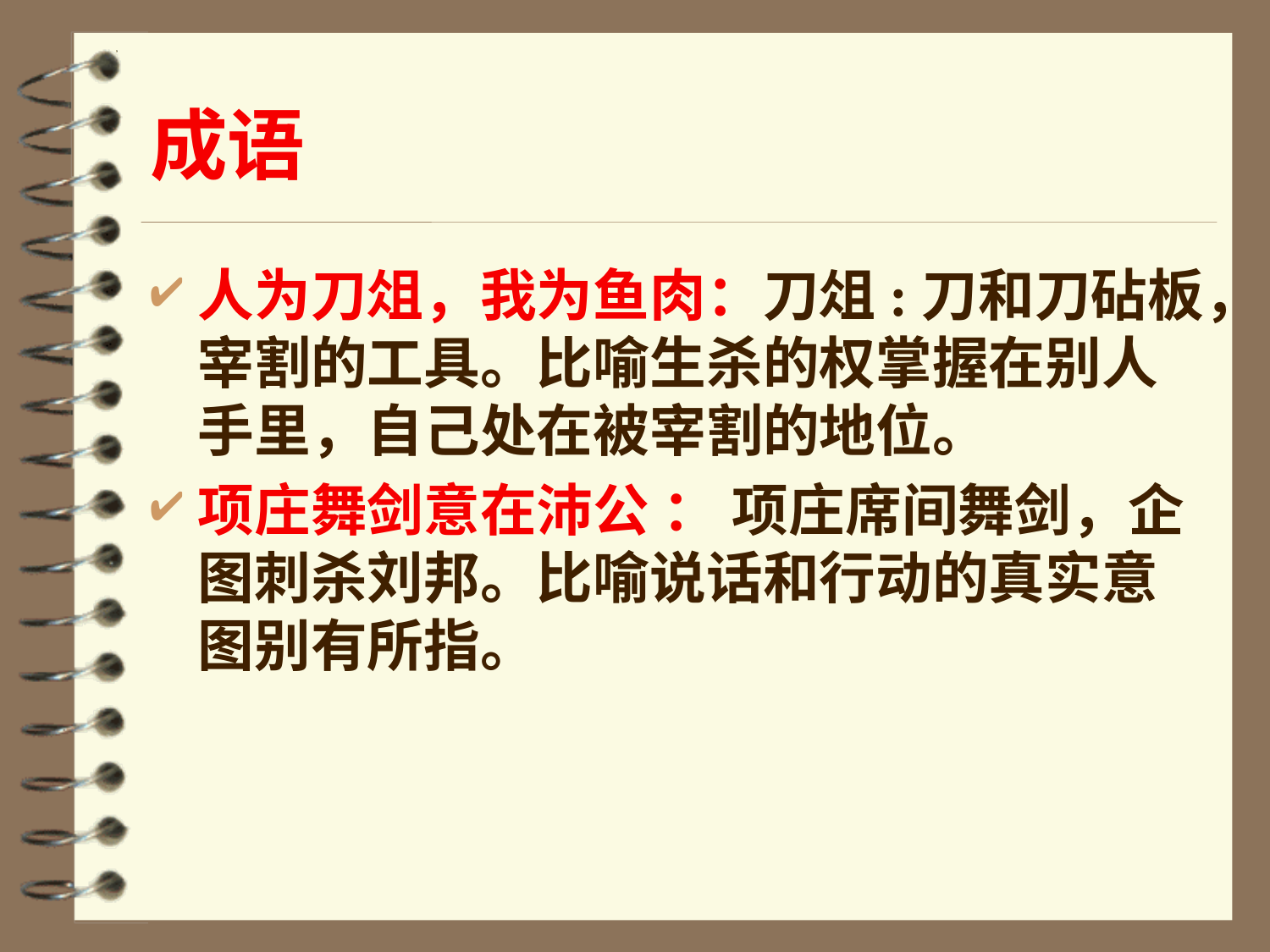

# 成语
人为刀俎，我为鱼肉：刀俎:刀和刀砧板，宰割的工具。比喻生杀的权掌握在别人手里，自己处在被宰割的地位。
项庄舞剑意在沛公 ： 项庄席间舞剑，企图刺杀刘邦。比喻说话和行动的真实意图别有所指。